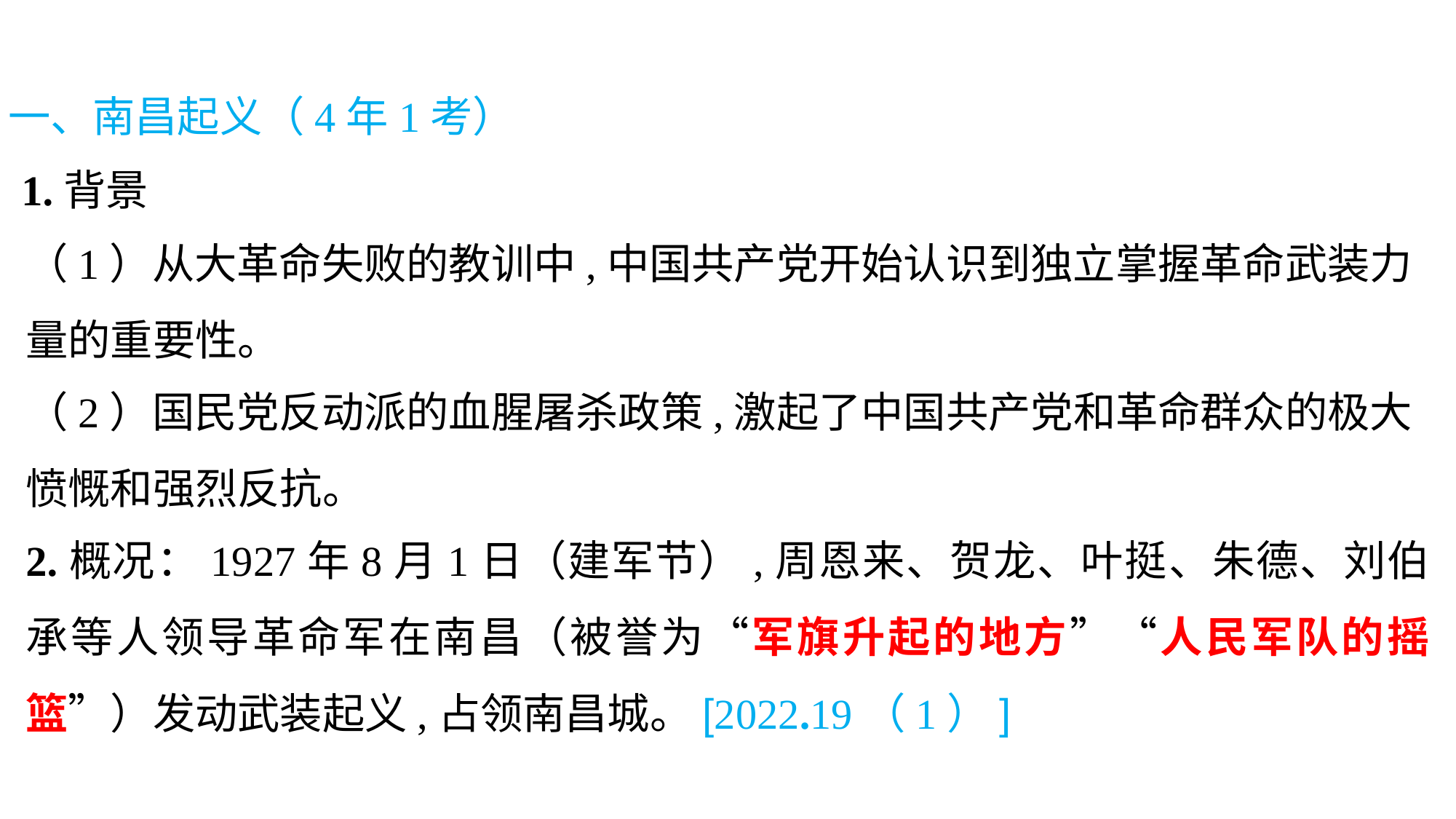

一、南昌起义（4年1考）
1.背景
（1）从大革命失败的教训中,中国共产党开始认识到独立掌握革命武装力量的重要性。
（2）国民党反动派的血腥屠杀政策,激起了中国共产党和革命群众的极大愤慨和强烈反抗。
2.概况：1927年8月1日（建军节）,周恩来、贺龙、叶挺、朱德、刘伯承等人领导革命军在南昌（被誉为“军旗升起的地方”“人民军队的摇篮”）发动武装起义,占领南昌城。[2022.19（1）]